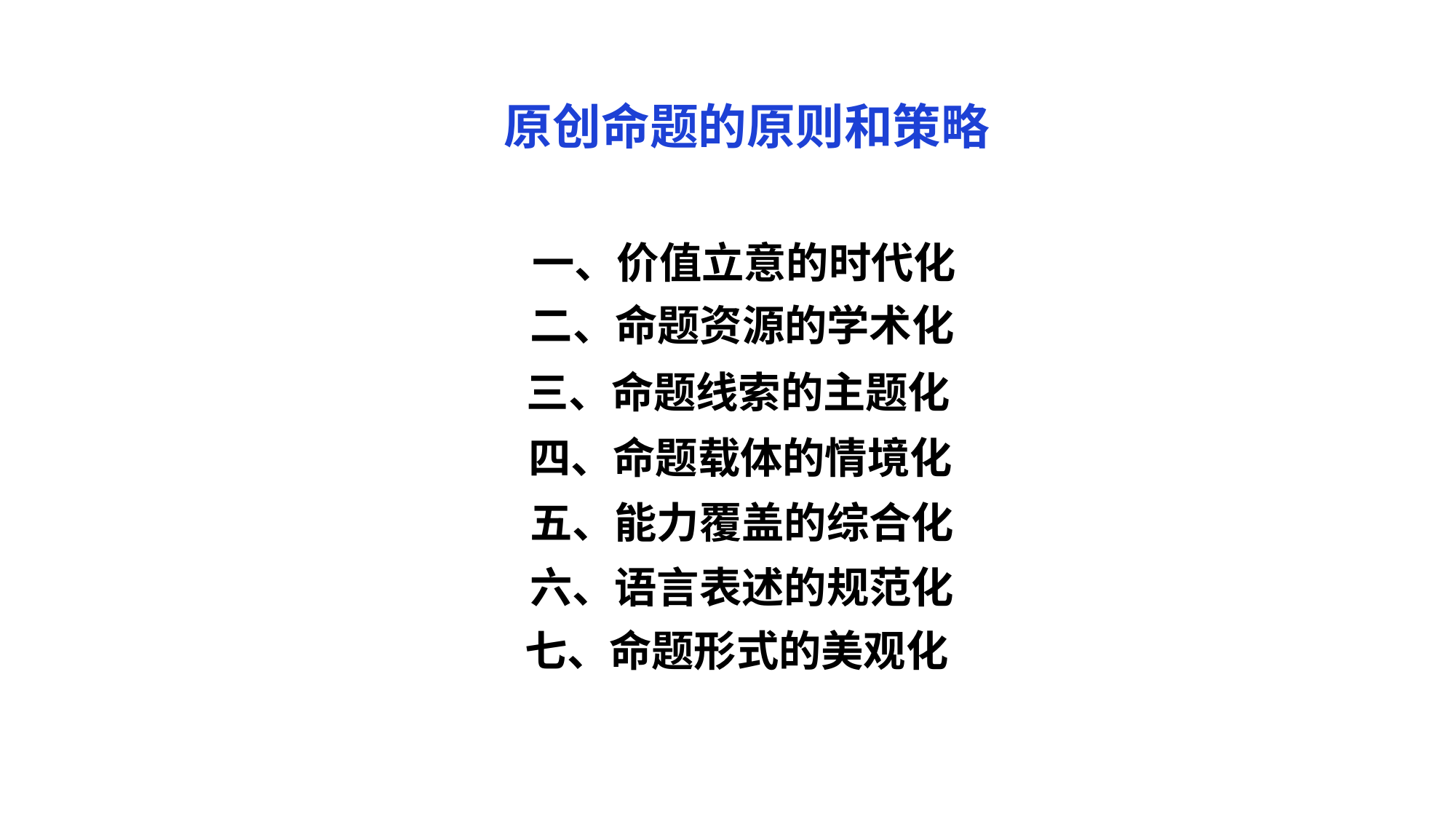

原创命题的原则和策略
一、价值立意的时代化
二、命题资源的学术化
三、命题线索的主题化
四、命题载体的情境化
五、能力覆盖的综合化
六、语言表述的规范化
七、命题形式的美观化